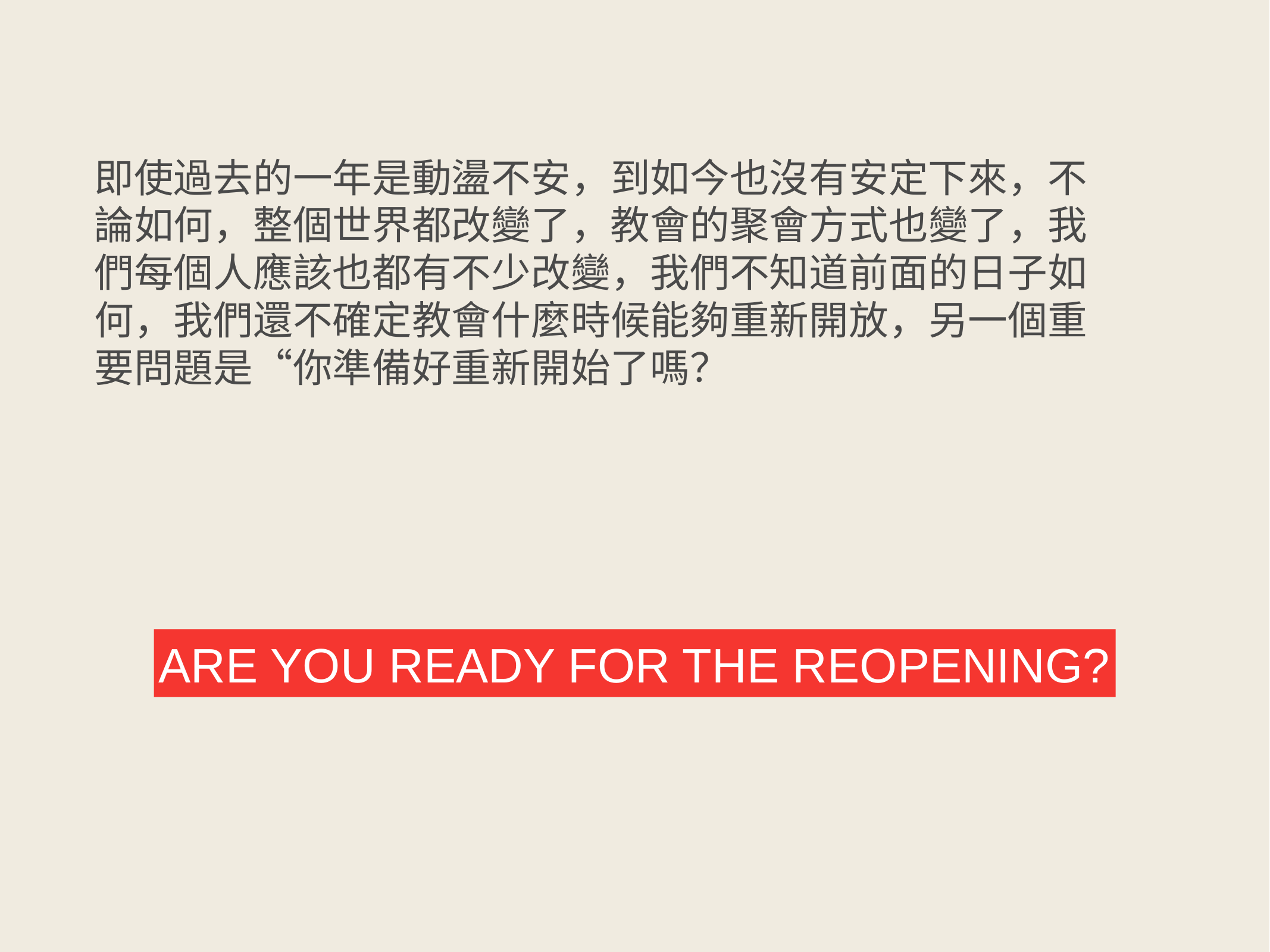

即使過去的一年是動盪不安，到如今也沒有安定下來，不論如何，整個世界都改變了，教會的聚會方式也變了，我們每個人應該也都有不少改變，我們不知道前面的日子如何，我們還不確定教會什麼時候能夠重新開放，另一個重要問題是“你準備好重新開始了嗎？
Are you ready for the reopening?